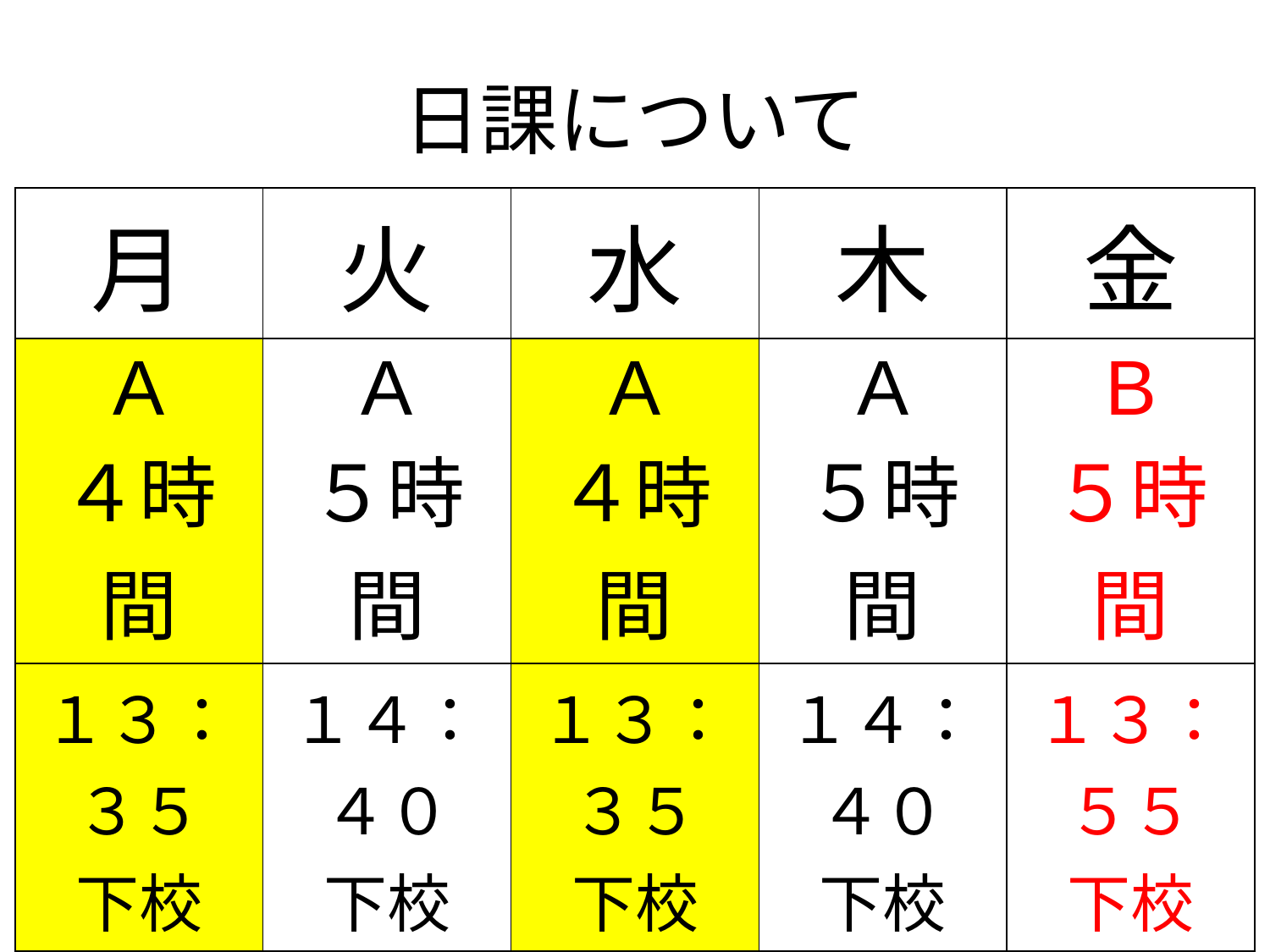

# 日課について
| 月 | 火 | 水 | 木 | 金 |
| --- | --- | --- | --- | --- |
| A ４時間 | A ５時間 | A ４時間 | A ５時間 | B ５時間 |
| １３：３５ 下校 | １４：４０ 下校 | １３：３５ 下校 | １４：４０ 下校 | １３：５５ 下校 |